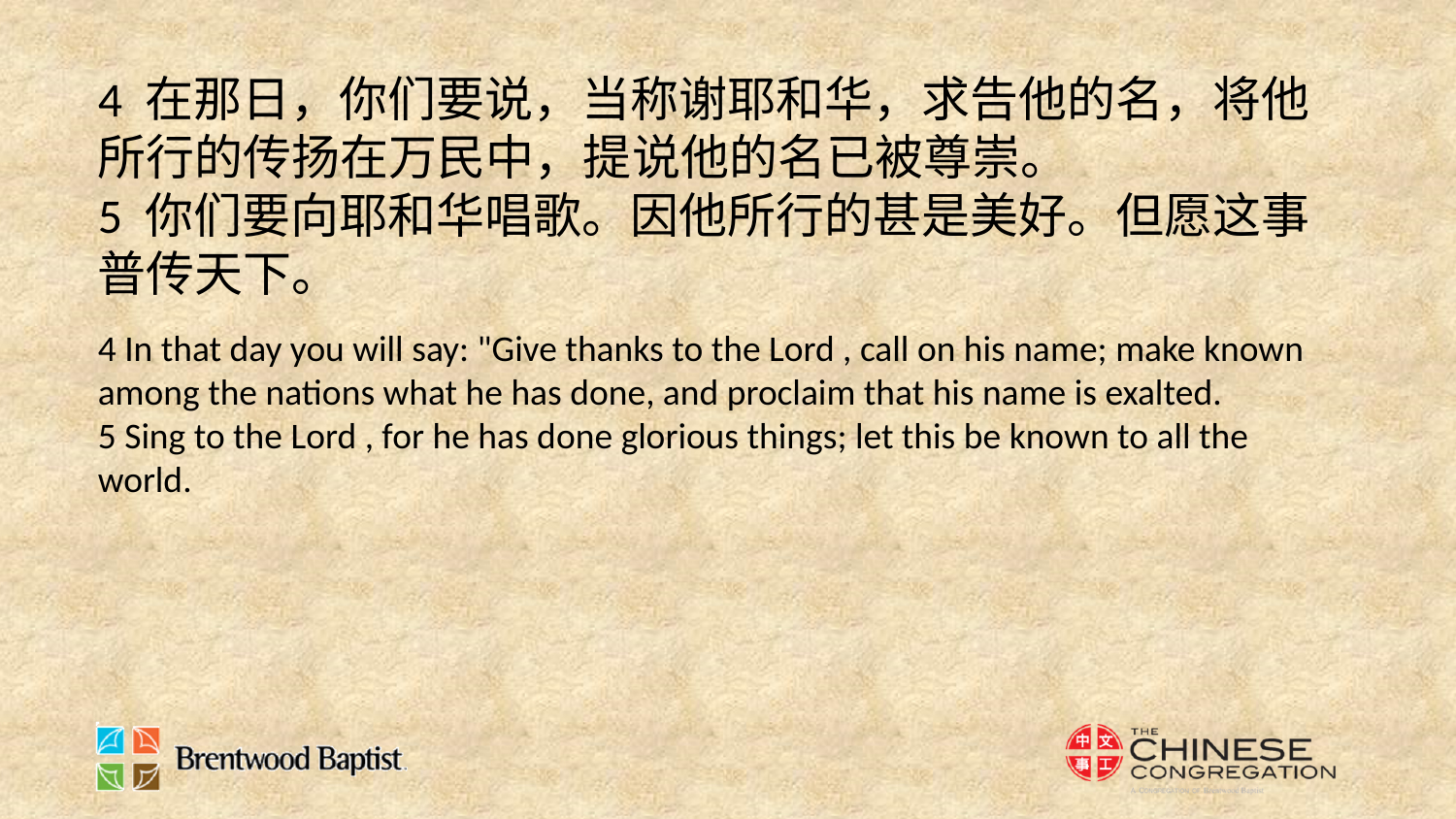

4 在那日，你们要说，当称谢耶和华，求告他的名，将他所行的传扬在万民中，提说他的名已被尊崇。
5 你们要向耶和华唱歌。因他所行的甚是美好。但愿这事普传天下。

4 In that day you will say: "Give thanks to the Lord , call on his name; make known among the nations what he has done, and proclaim that his name is exalted.
5 Sing to the Lord , for he has done glorious things; let this be known to all the world.